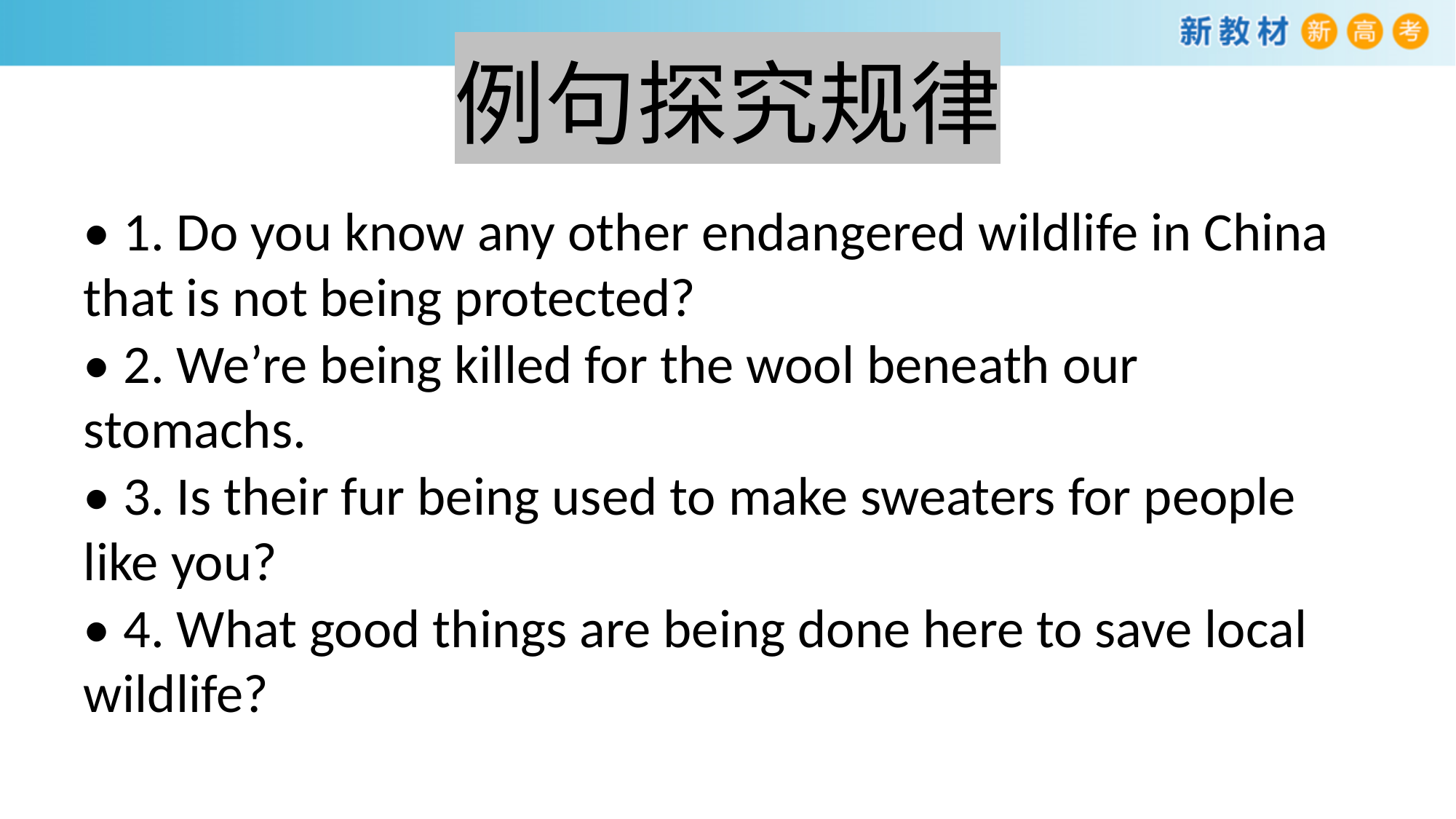

# 例句探究规律
• 1. Do you know any other endangered wildlife in China that is not being protected?
• 2. We’re being killed for the wool beneath our stomachs.
• 3. Is their fur being used to make sweaters for people like you?
• 4. What good things are being done here to save local wildlife?